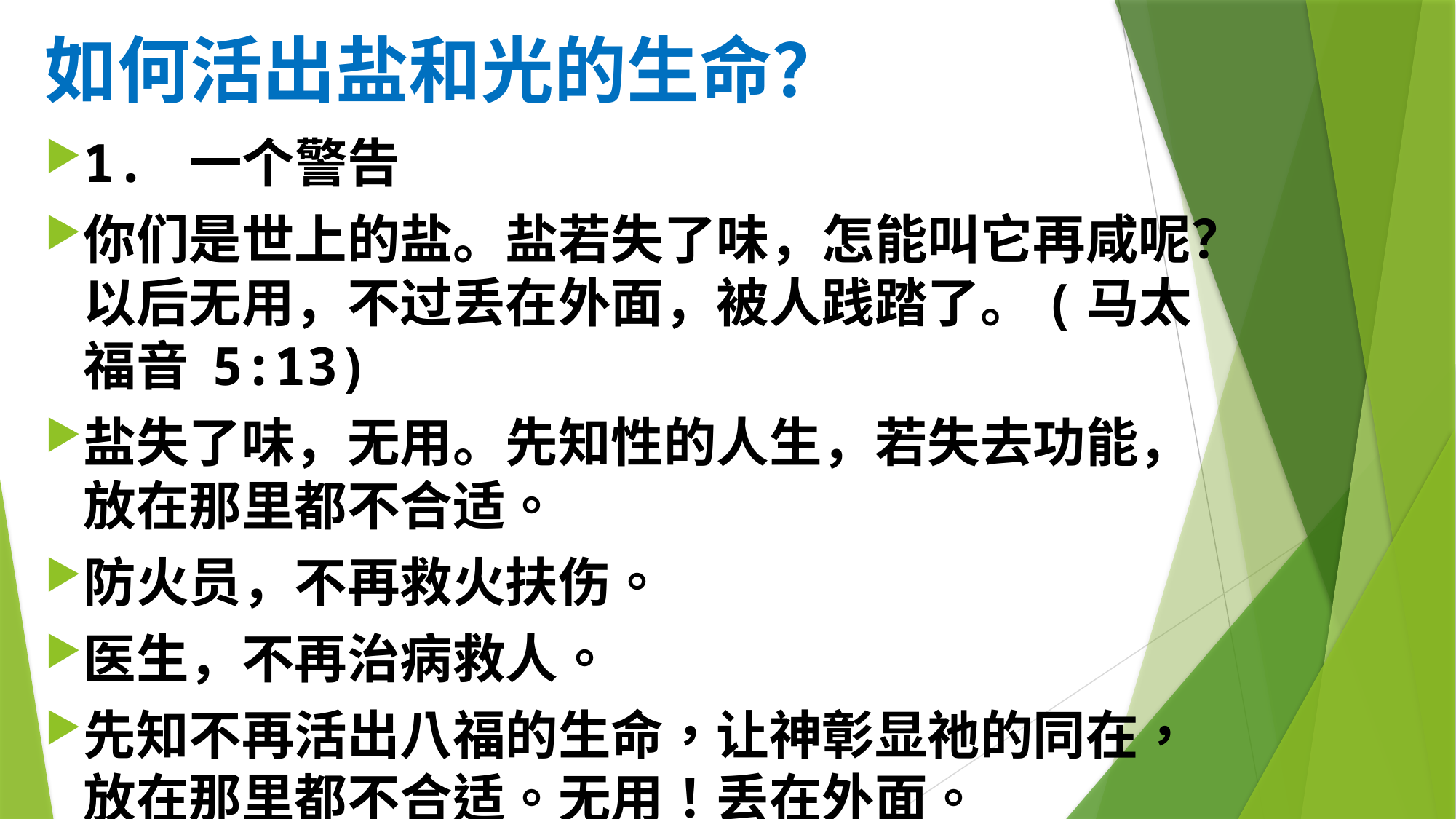

# 如何活出盐和光的生命？
1. 一个警告
你们是世上的盐。盐若失了味，怎能叫它再咸呢？以后无用，不过丢在外面，被人践踏了。(马太福音 5:13)
盐失了味，无用。先知性的人生，若失去功能，放在那里都不合适。
防火员，不再救火扶伤。
医生，不再治病救人。
先知不再活出八福的生命，让神彰显祂的同在，放在那里都不合适。无用！丢在外面。